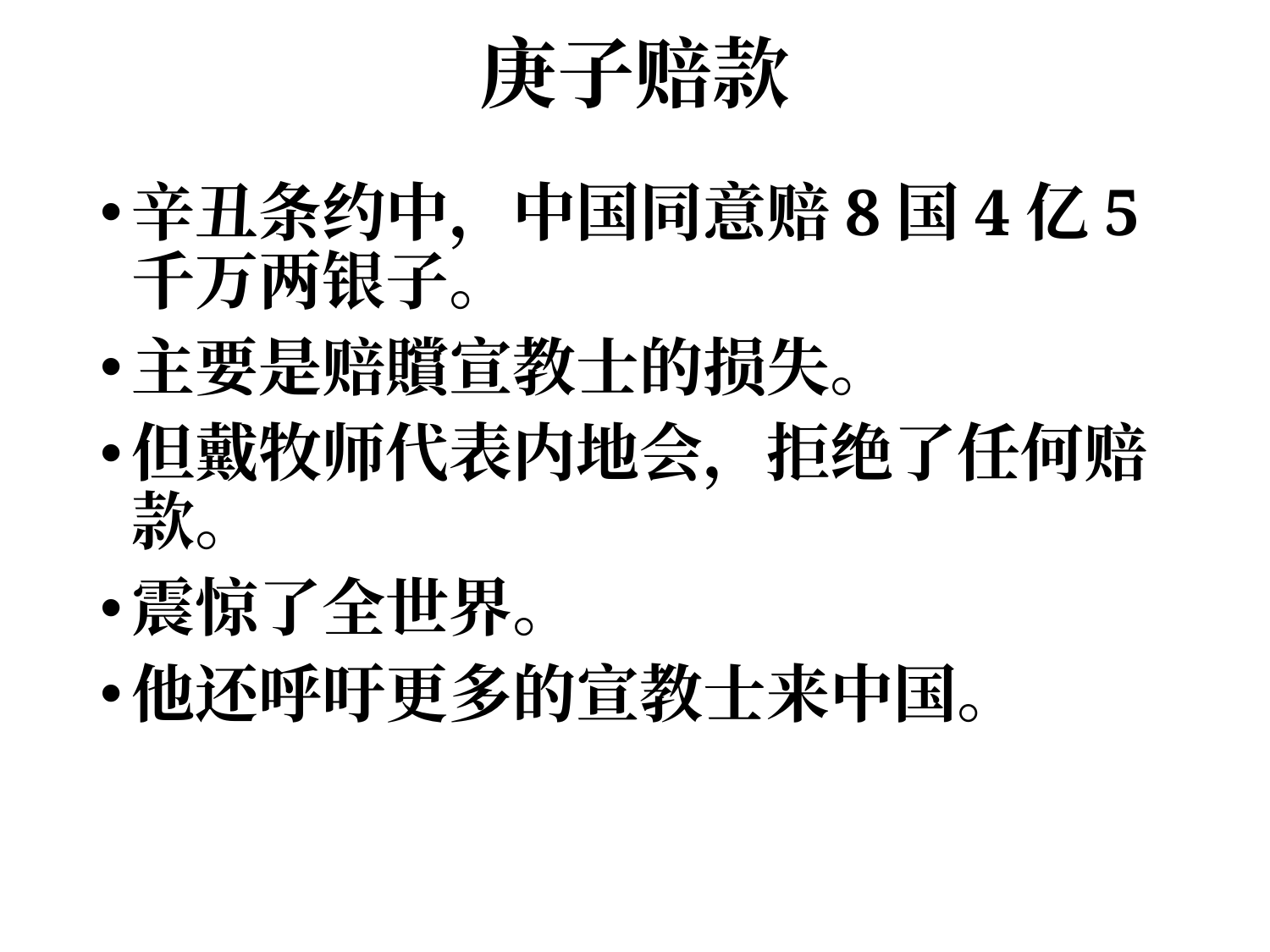

# 庚子赔款
辛丑条约中，中国同意赔8国4亿5千万两银子。
主要是赔贘宣教士的损失。
但戴牧师代表内地会，拒绝了任何赔款。
震惊了全世界。
他还呼吁更多的宣教士来中国。